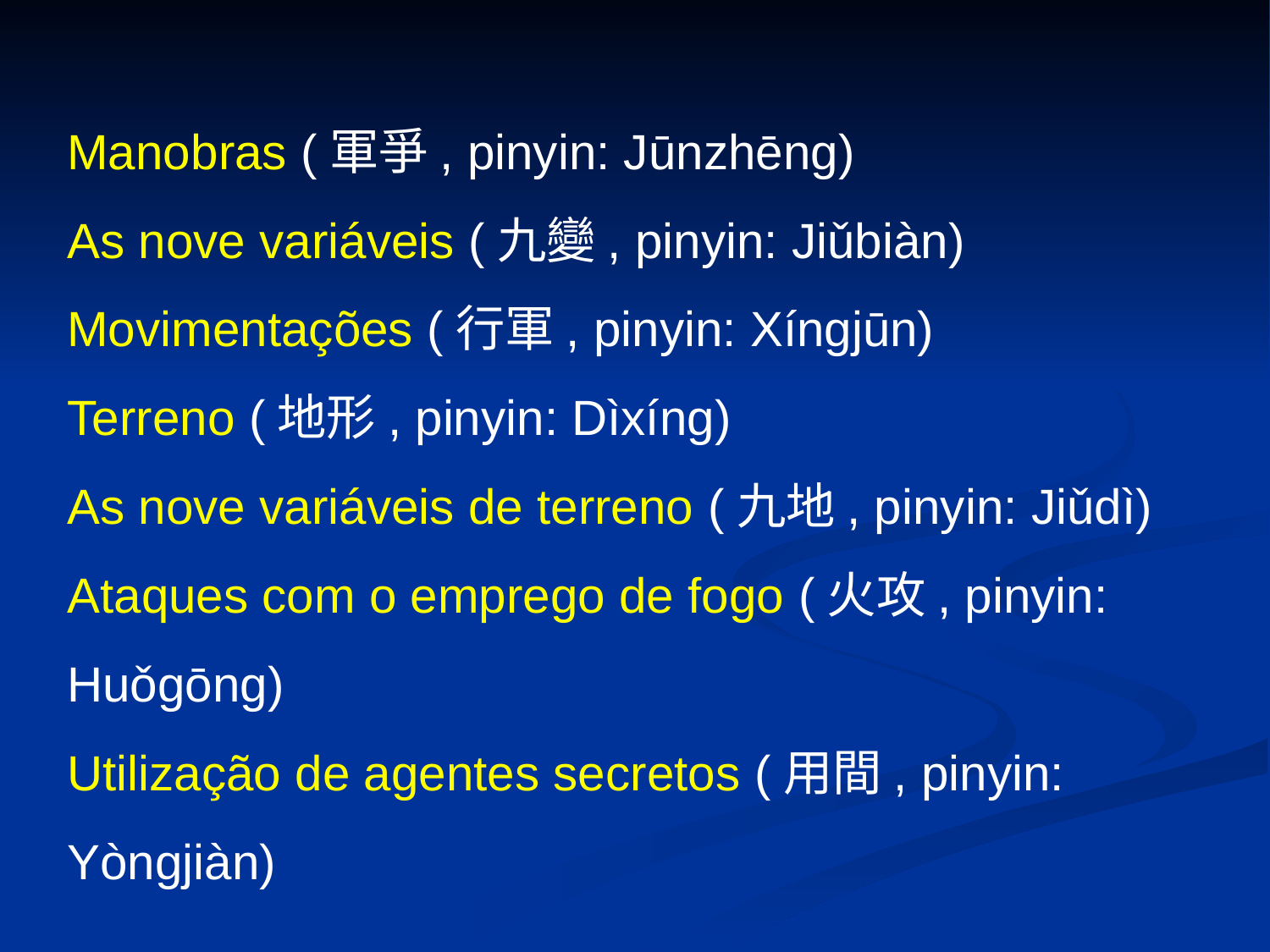

Manobras (軍爭, pinyin: Jūnzhēng)
As nove variáveis (九變, pinyin: Jiǔbiàn)
Movimentações (行軍, pinyin: Xíngjūn)
Terreno (地形, pinyin: Dìxíng)
As nove variáveis de terreno (九地, pinyin: Jiǔdì)
Ataques com o emprego de fogo (火攻, pinyin: Huǒgōng)
Utilização de agentes secretos (用間, pinyin: Yòngjiàn)